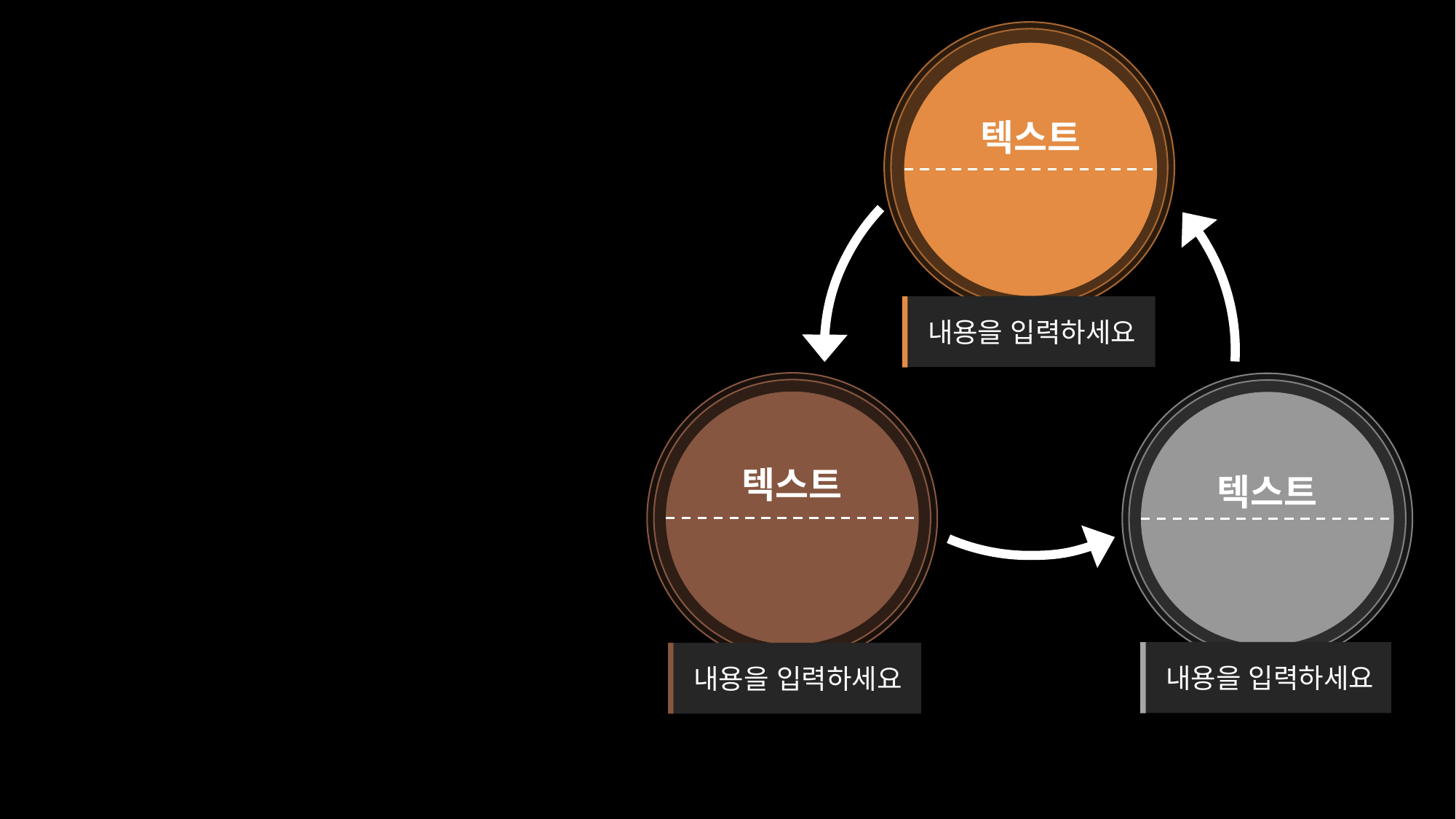

텍스트

내용을 입력하세요

텍스트

내용을 입력하세요

텍스트

내용을 입력하세요